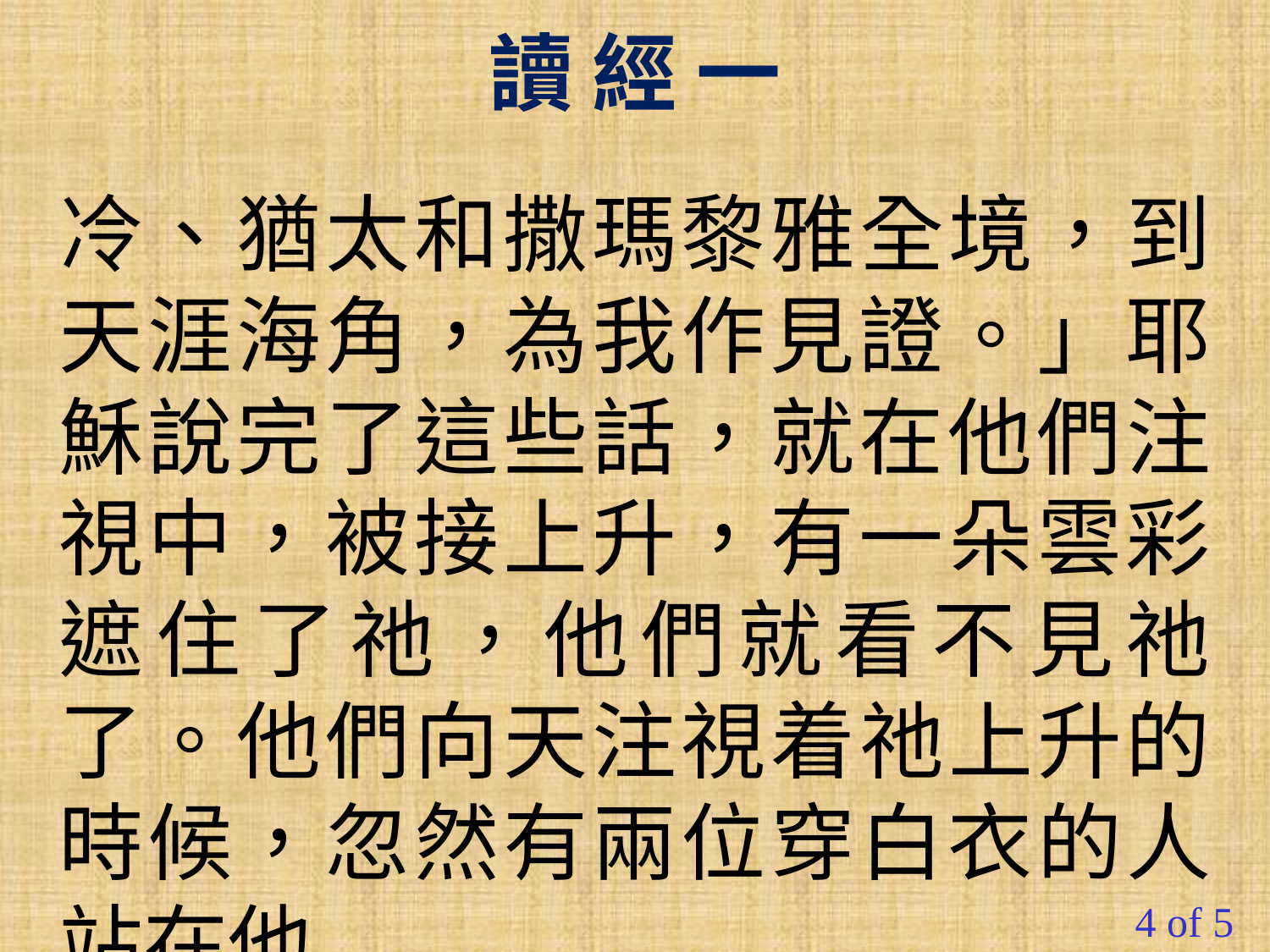

讀 經 一

冷、猶太和撒瑪黎雅全境，到天涯海角，為我作見證。」耶穌說完了這些話，就在他們注視中，被接上升，有一朵雲彩遮住了祂，他們就看不見祂了。他們向天注視着祂上升的時候，忽然有兩位穿白衣的人站在他
#
4 of 5